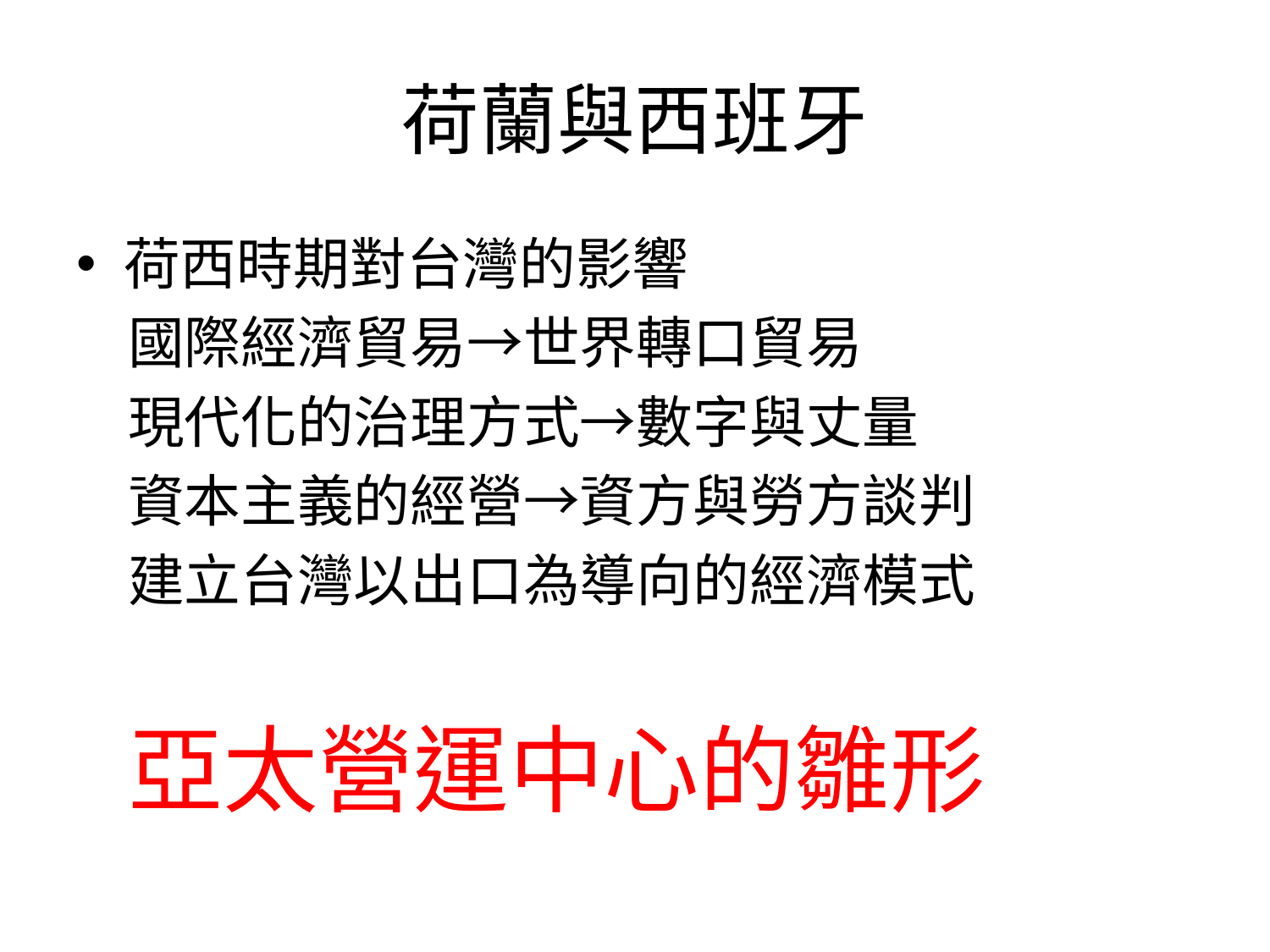

# 荷蘭與西班牙
荷西時期對台灣的影響
   國際經濟貿易→世界轉口貿易
   現代化的治理方式→數字與丈量
   資本主義的經營→資方與勞方談判
   建立台灣以出口為導向的經濟模式

   亞太營運中心的雛形